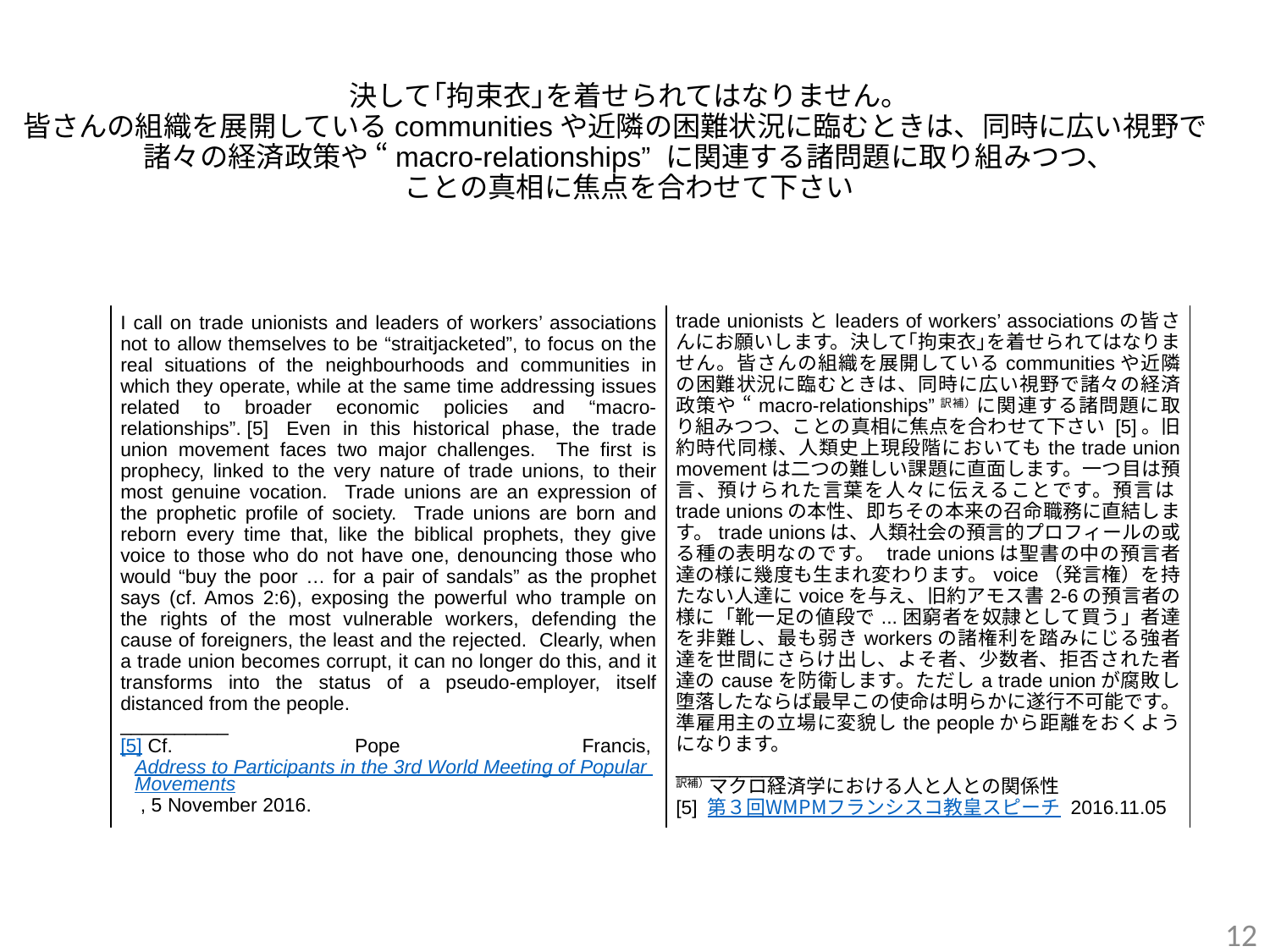

# 決して｢拘束衣｣を着せられてはなりません。 皆さんの組織を展開しているcommunitiesや近隣の困難状況に臨むときは、同時に広い視野で　諸々の経済政策や “macro-relationships” に関連する諸問題に取り組みつつ、 ことの真相に焦点を合わせて下さい
| I call on trade unionists and leaders of workers’ associations not to allow themselves to be “straitjacketed”, to focus on the real situations of the neighbourhoods and communities in which they operate, while at the same time addressing issues related to broader economic policies and “macro-relationships”. [5]  Even in this historical phase, the trade union movement faces two major challenges. The first is prophecy, linked to the very nature of trade unions, to their most genuine vocation. Trade unions are an expression of the prophetic profile of society. Trade unions are born and reborn every time that, like the biblical prophets, they give voice to those who do not have one, denouncing those who would “buy the poor … for a pair of sandals” as the prophet says (cf. Amos 2:6), exposing the powerful who trample on the rights of the most vulnerable workers, defending the cause of foreigners, the least and the rejected. Clearly, when a trade union becomes corrupt, it can no longer do this, and it transforms into the status of a pseudo-employer, itself distanced from the people. \_\_\_\_\_\_\_\_\_\_ [5] Cf. Pope Francis, Address to Participants in the 3rd World Meeting of Popular Movements , 5 November 2016. | trade unionistsとleaders of workers’ associationsの皆さんにお願いします。決して｢拘束衣｣を着せられてはなりません。皆さんの組織を展開しているcommunitiesや近隣の困難状況に臨むときは、同時に広い視野で諸々の経済政策や “macro-relationships”訳補）に関連する諸問題に取り組みつつ、ことの真相に焦点を合わせて下さい [5]。旧約時代同様、人類史上現段階においてもthe trade union movementは二つの難しい課題に直面します。一つ目は預言、預けられた言葉を人々に伝えることです。預言はtrade unionsの本性、即ちその本来の召命職務に直結します。trade unionsは、人類社会の預言的プロフィールの或る種の表明なのです。 trade unionsは聖書の中の預言者達の様に幾度も生まれ変わります。voice（発言権）を持たない人達にvoiceを与え、旧約アモス書2-6の預言者の様に「靴一足の値段で...困窮者を奴隷として買う」者達を非難し、最も弱きworkersの諸権利を踏みにじる強者達を世間にさらけ出し、よそ者、少数者、拒否された者達のcauseを防衛します。ただしa trade unionが腐敗し堕落したならば最早この使命は明らかに遂行不可能です。準雇用主の立場に変貌しthe peopleから距離をおくようになります。 \_\_\_\_\_\_\_\_\_\_ 訳補）マクロ経済学における人と人との関係性 [5] 第３回WMPMフランシスコ教皇スピーチ 2016.11.05 |
| --- | --- |
12